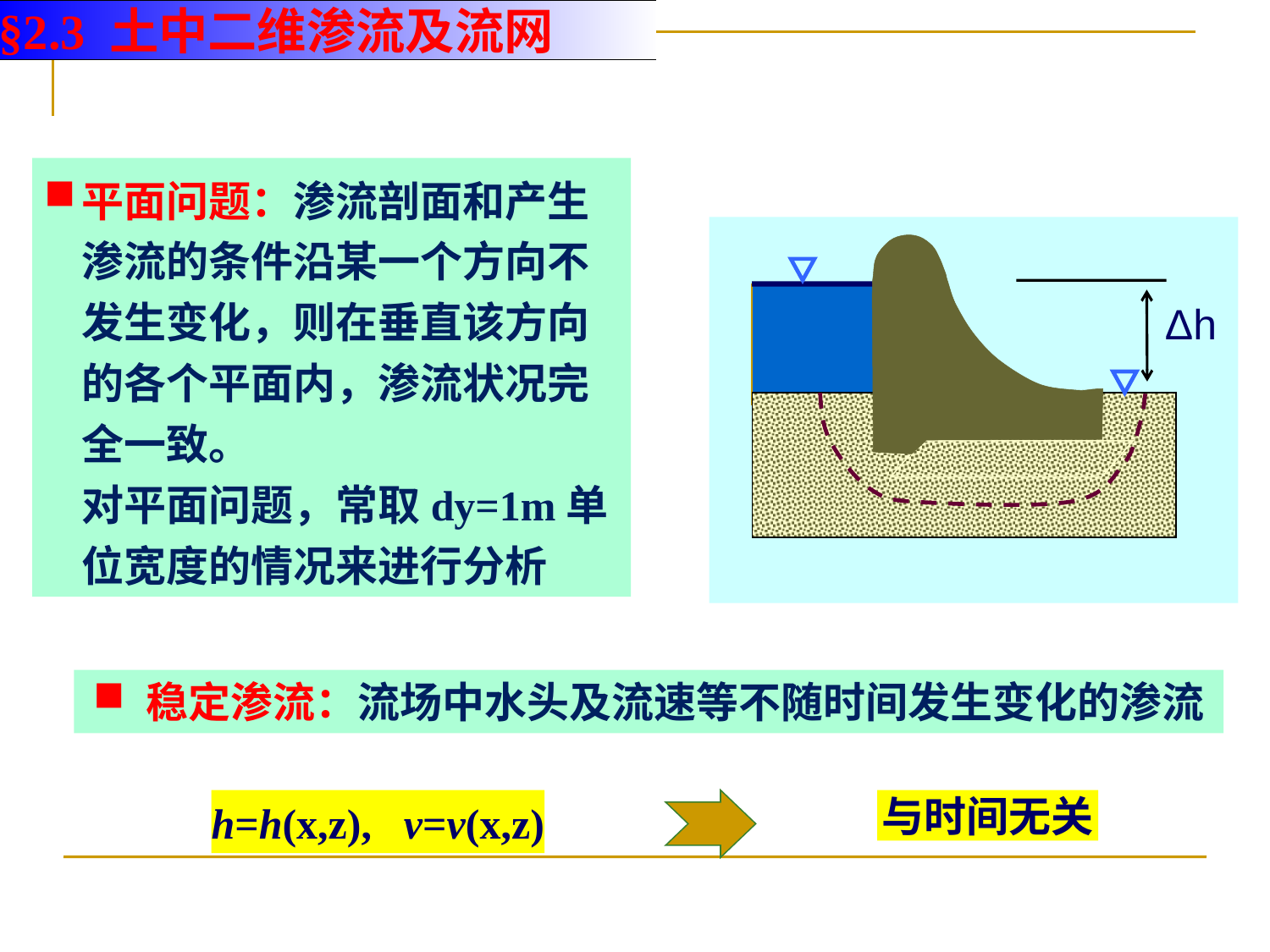

§2.3 土中二维渗流及流网
平面问题：渗流剖面和产生渗流的条件沿某一个方向不发生变化，则在垂直该方向的各个平面内，渗流状况完全一致。
对平面问题，常取dy=1m单位宽度的情况来进行分析

Δh

 稳定渗流：流场中水头及流速等不随时间发生变化的渗流
h=h(x,z),   v=v(x,z)

与时间无关